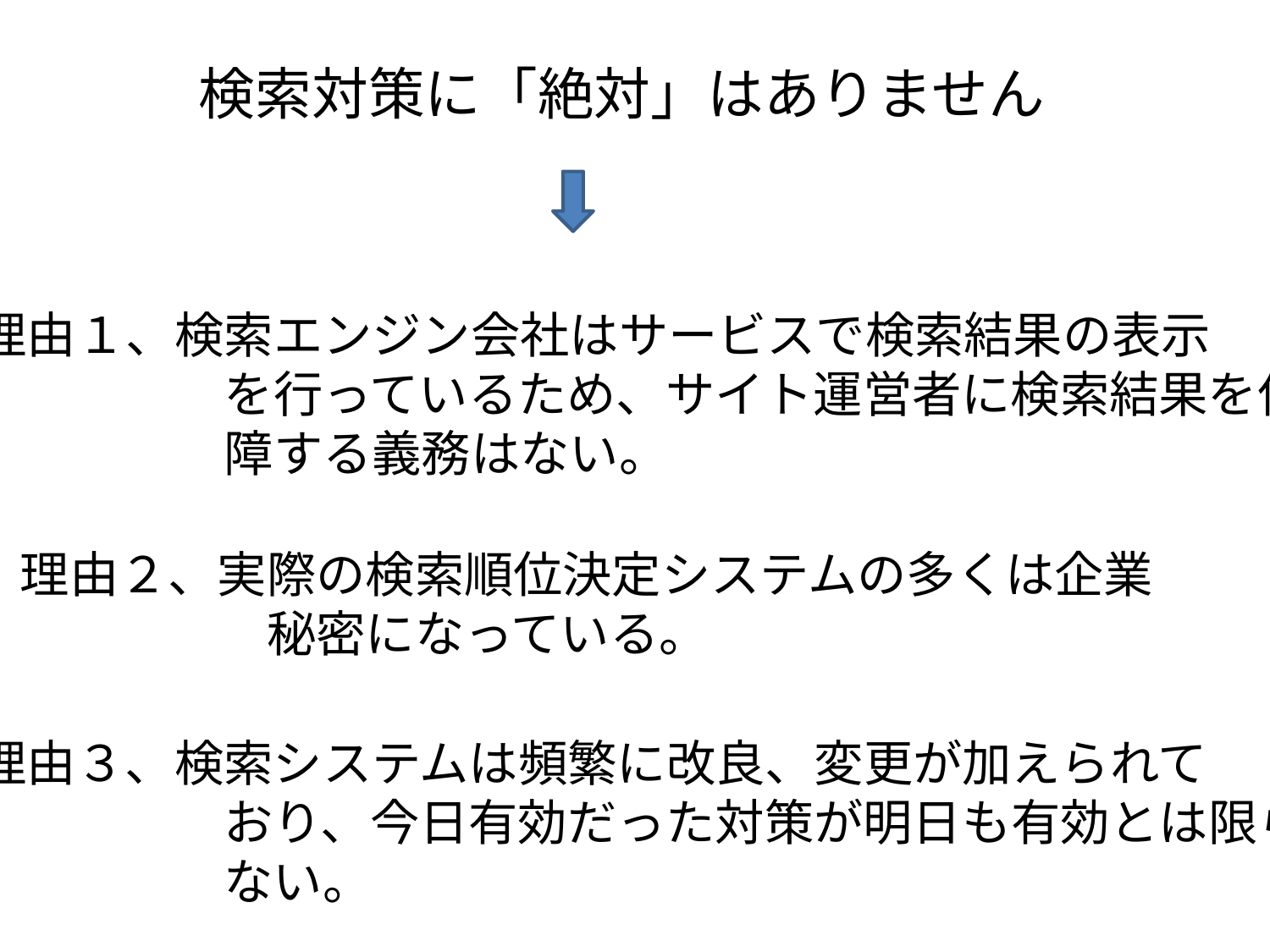

検索対策に「絶対」はありません

理由１、検索エンジン会社はサービスで検索結果の表示
　　　　　を行っているため、サイト運営者に検索結果を保
　　　　　障する義務はない。
理由２、実際の検索順位決定システムの多くは企業
　　　　　秘密になっている。
理由３、検索システムは頻繁に改良、変更が加えられて
　　　　　おり、今日有効だった対策が明日も有効とは限ら
　　　　　ない。